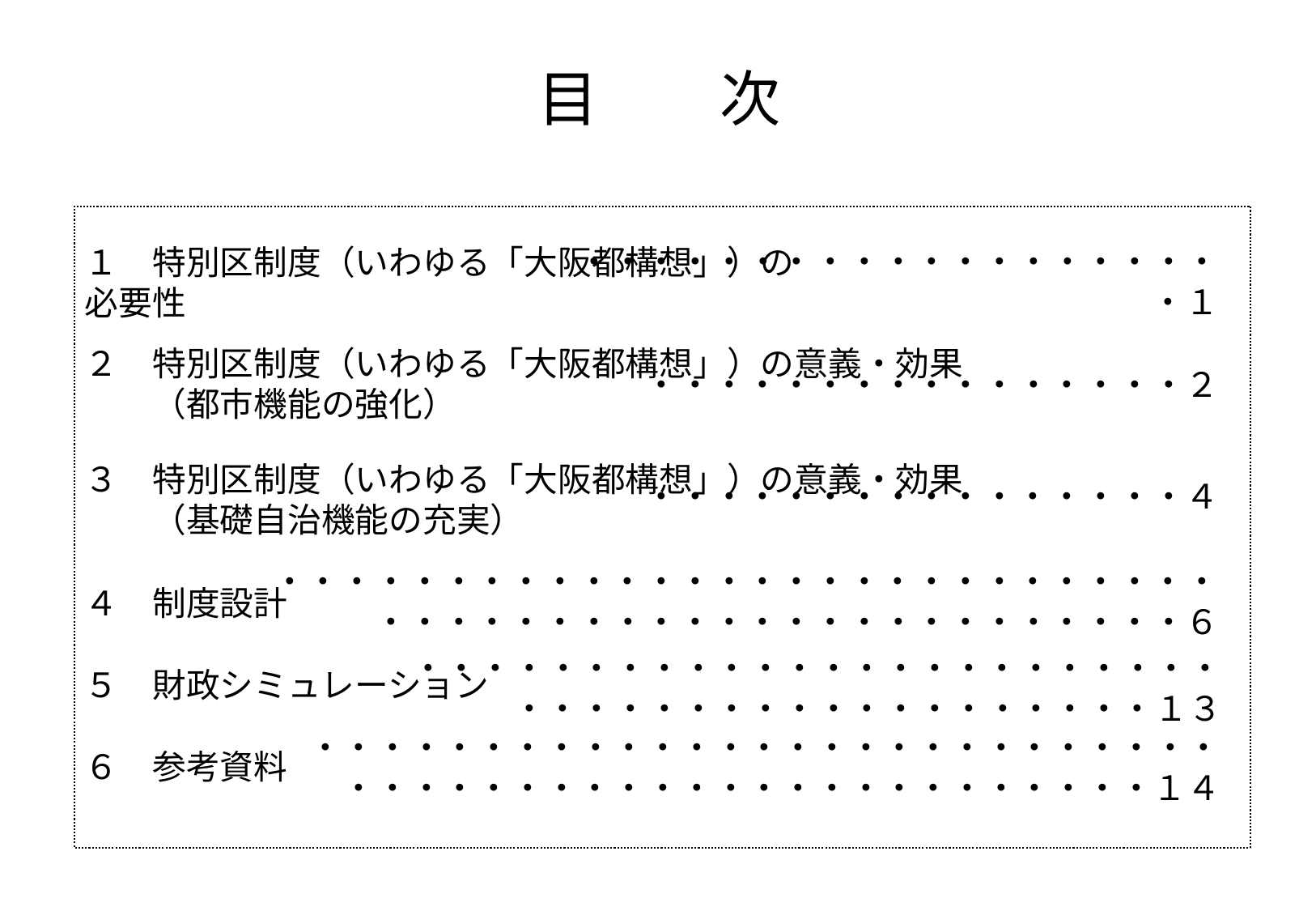

目　　次

・・・・・・・・・・・・・・・・・・・・１
１　特別区制度（いわゆる「大阪都構想」）の必要性
２　特別区制度（いわゆる「大阪都構想」）の意義・効果
　　（都市機能の強化）
　・・・・・・・・・・・・・・・・２
・・・・・・・・・・・・・・・・４
３　特別区制度（いわゆる「大阪都構想」）の意義・効果
　　（基礎自治機能の充実）
・・・・・・・・・・・・・・・・・・・・・・・・・・・・・・・・・・・・・・・・・・・・・・・・・・・・６
４　制度設計
５　財政シミュレーション
・・・・・・・・・・・・・・・・・・・・・・・・・・・・・・・・・・・・・・・・・・・１３
６　参考資料
・・・・・・・・・・・・・・・・・・・・・・・・・・・・・・・・・・・・・・・・・・・・・・・・・・・１４